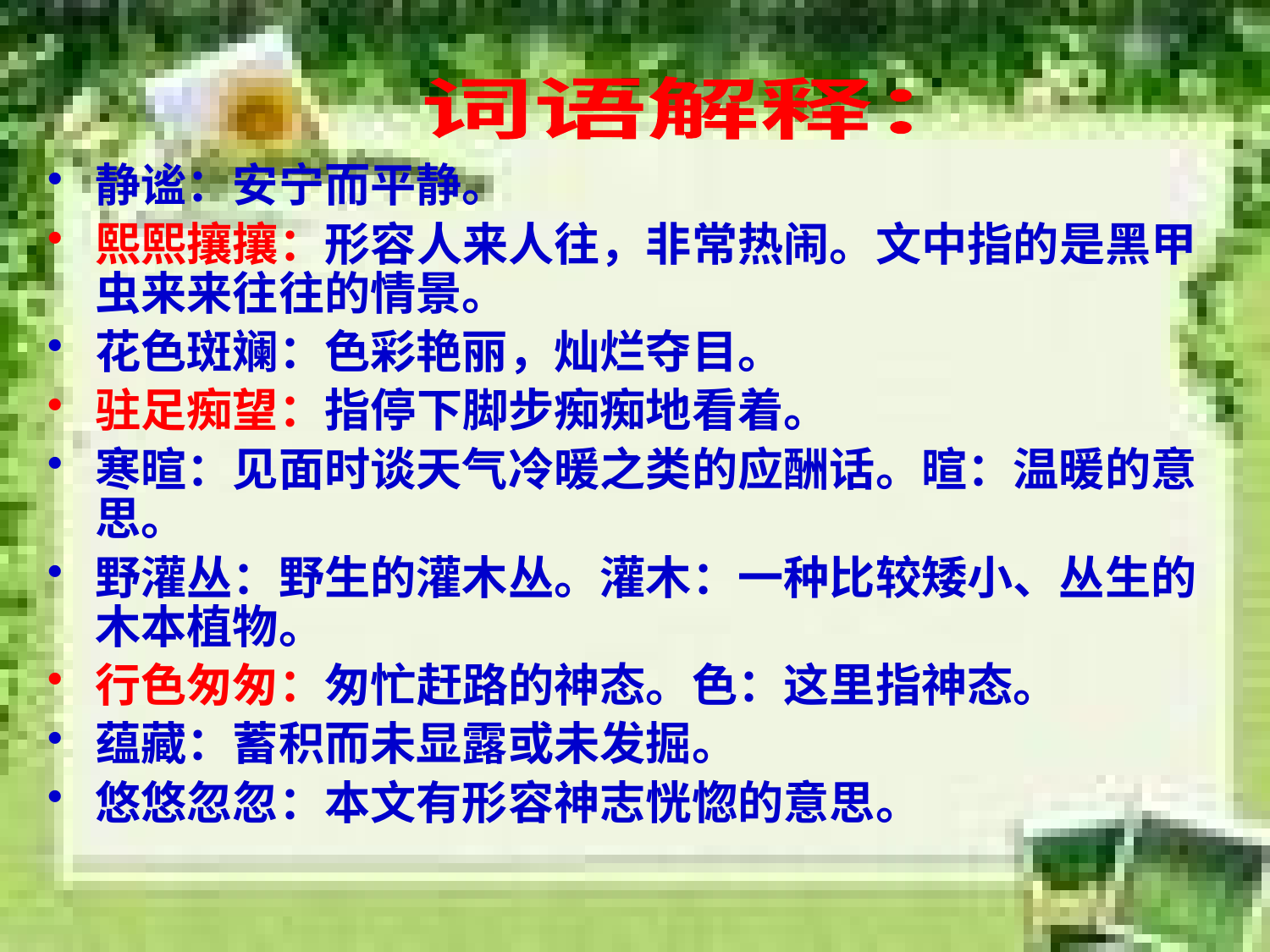

词语解释：
静谧：安宁而平静。
熙熙攘攘：形容人来人往，非常热闹。文中指的是黑甲虫来来往往的情景。
花色斑斓：色彩艳丽，灿烂夺目。
驻足痴望：指停下脚步痴痴地看着。
寒暄：见面时谈天气冷暖之类的应酬话。暄：温暖的意思。
野灌丛：野生的灌木丛。灌木：一种比较矮小、丛生的木本植物。
行色匆匆：匆忙赶路的神态。色：这里指神态。
蕴藏：蓄积而未显露或未发掘。
悠悠忽忽：本文有形容神志恍惚的意思。